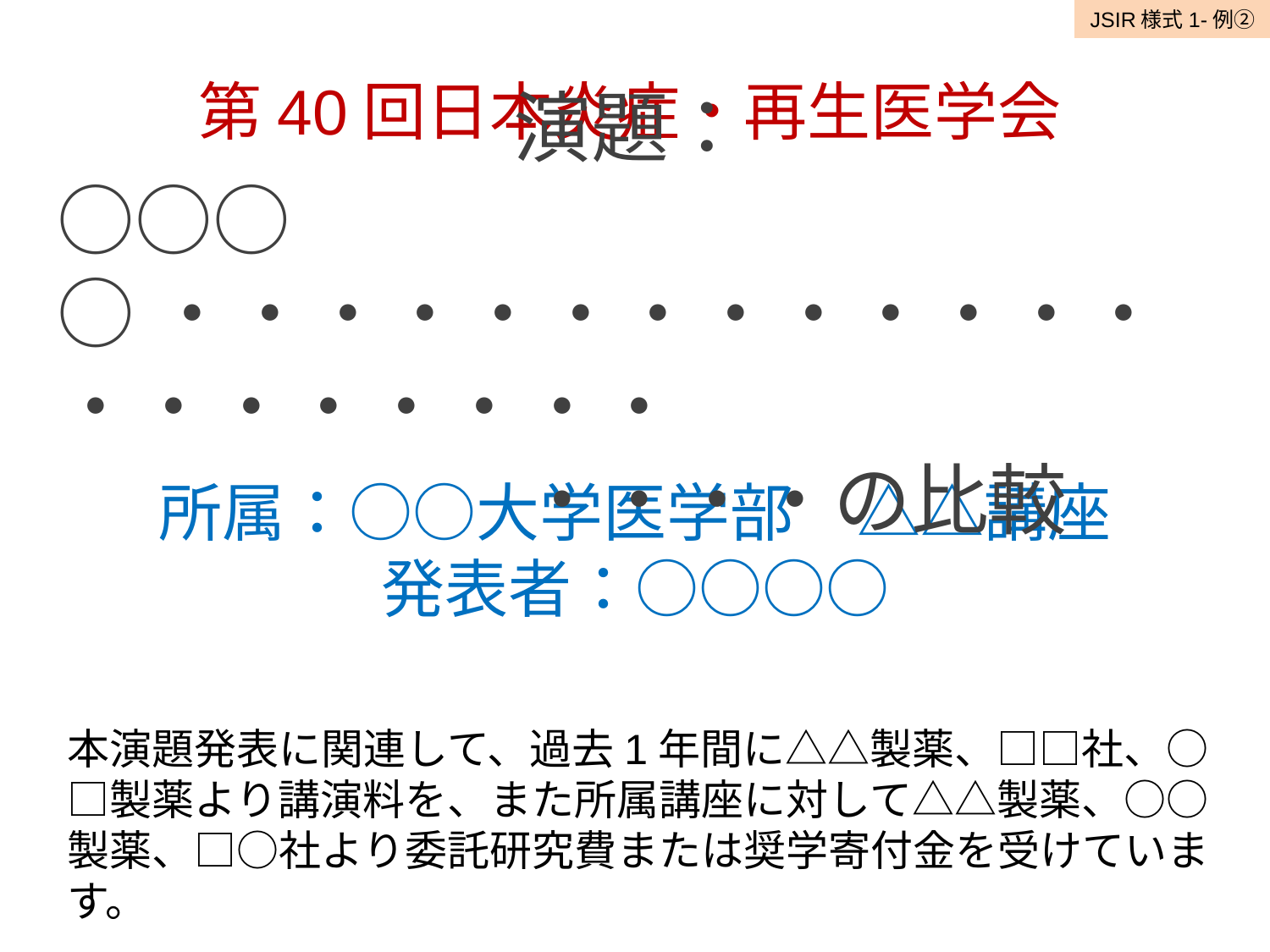

JSIR様式1-例②
第40回日本炎症・再生医学会
演題：
○○○○・・・・・・・・・・・・・・・・・・・・・
　　　　　　・・・・の比較
所属：○○大学医学部　△△講座
発表者：○○○○
本演題発表に関連して、過去1年間に△△製薬、□□社、○□製薬より講演料を、また所属講座に対して△△製薬、○○製薬、□○社より委託研究費または奨学寄付金を受けています。